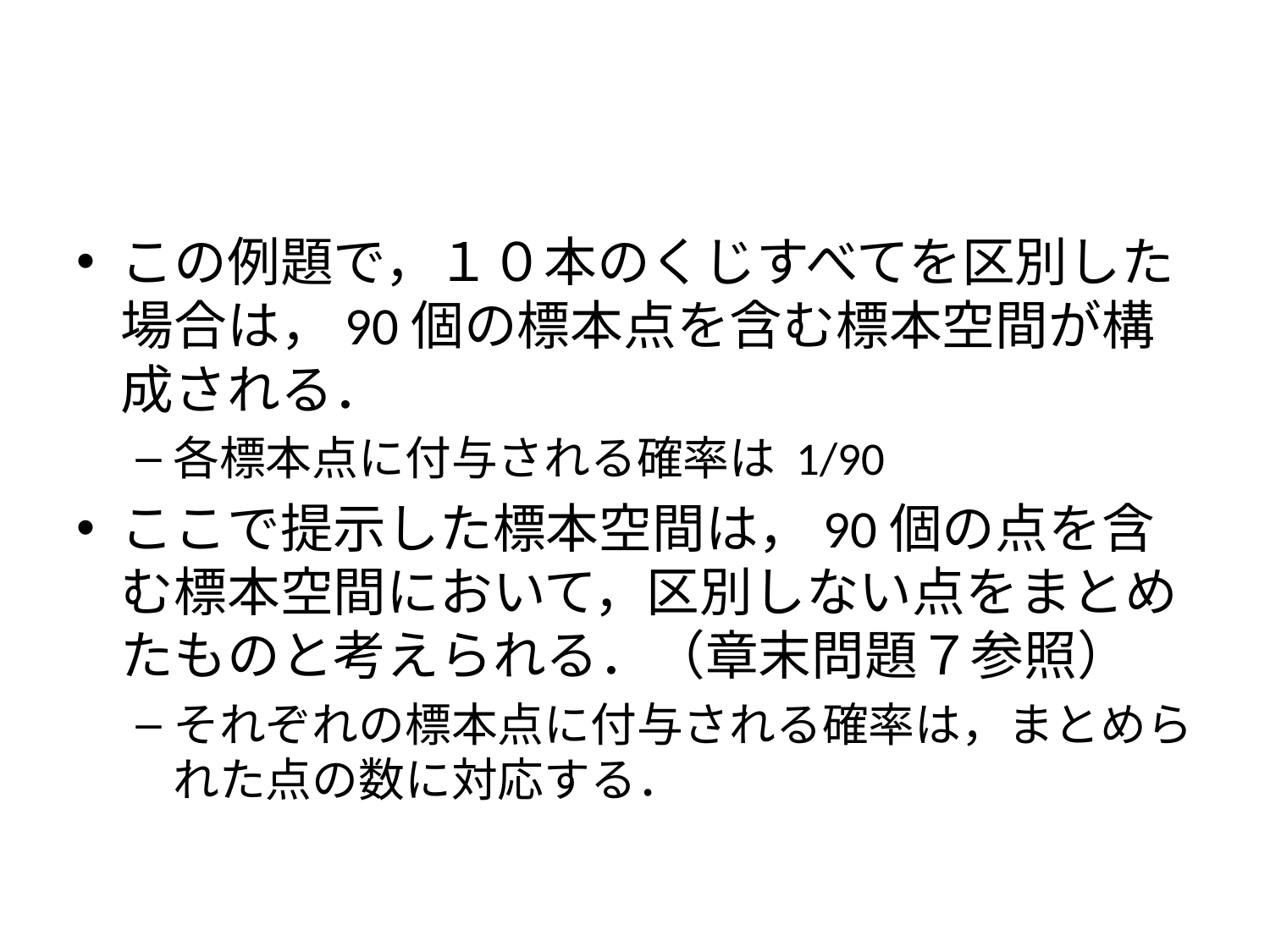

#
この例題で，１０本のくじすべてを区別した場合は，90個の標本点を含む標本空間が構成される．
各標本点に付与される確率は 1/90
ここで提示した標本空間は，90個の点を含む標本空間において，区別しない点をまとめたものと考えられる．（章末問題７参照）
それぞれの標本点に付与される確率は，まとめられた点の数に対応する．